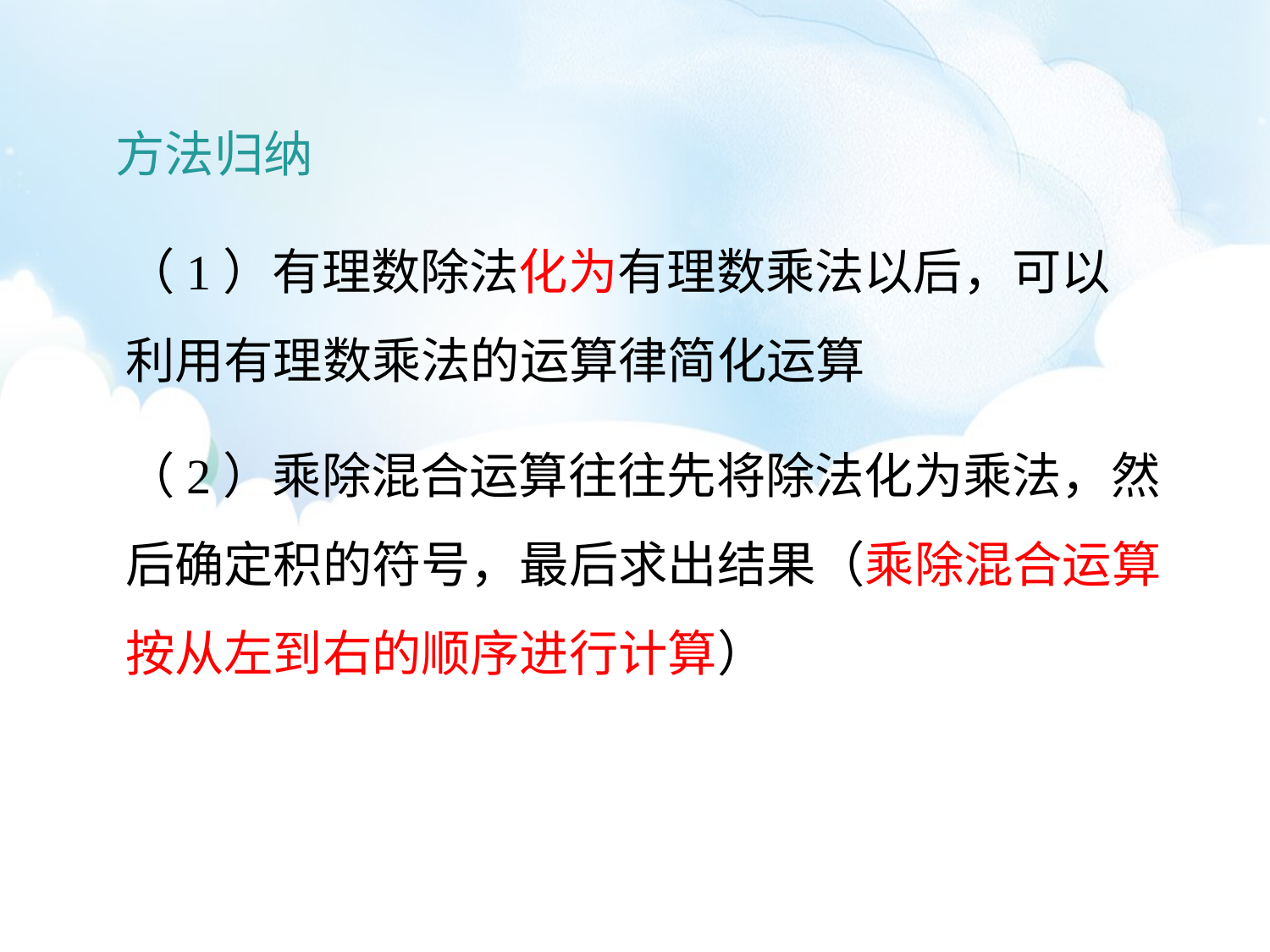

方法归纳
（1）有理数除法化为有理数乘法以后，可以利用有理数乘法的运算律简化运算
（2）乘除混合运算往往先将除法化为乘法，然后确定积的符号，最后求出结果（乘除混合运算按从左到右的顺序进行计算）